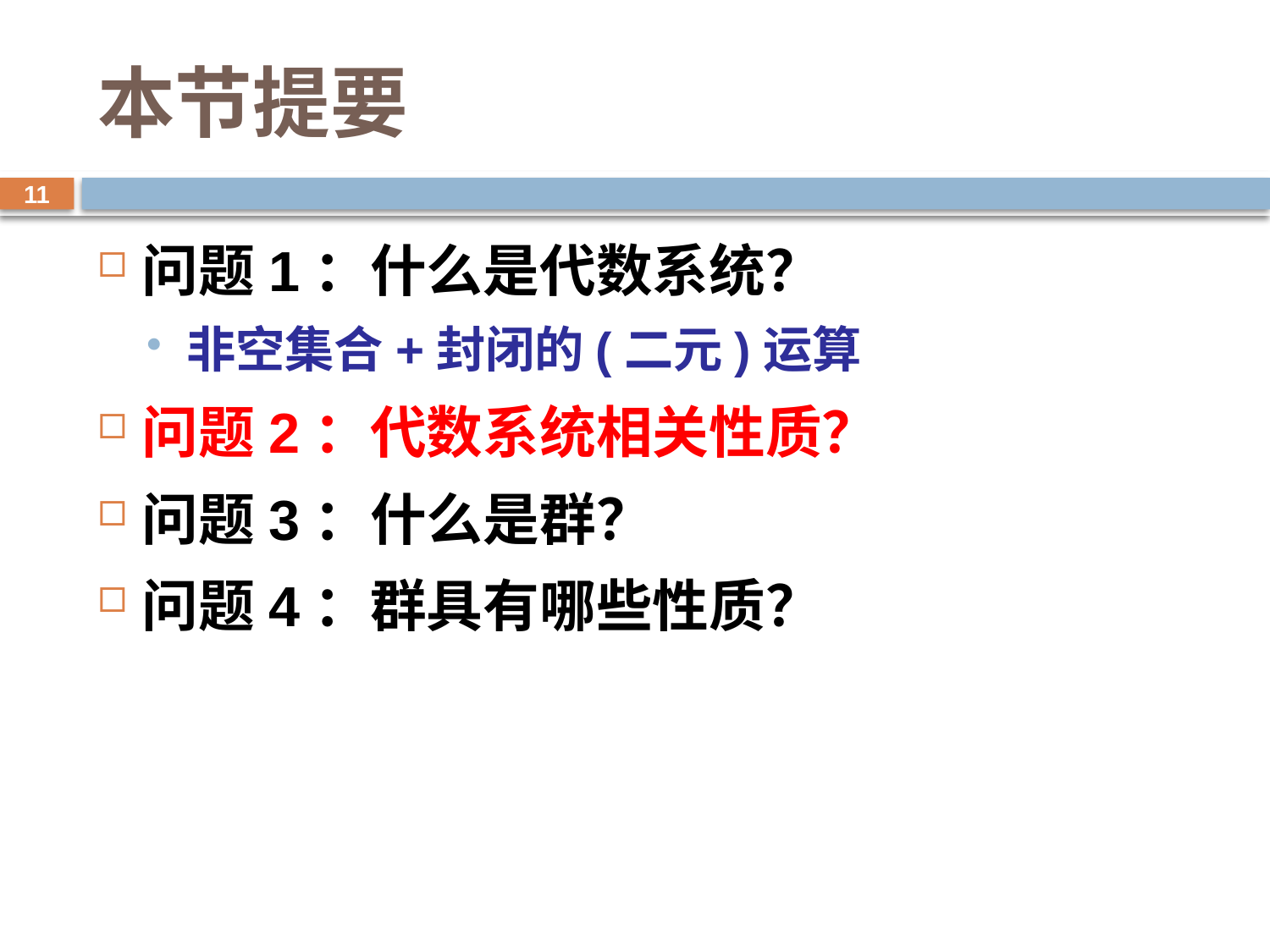

# 本节提要
11
问题1：什么是代数系统？
非空集合+封闭的(二元)运算
问题2：代数系统相关性质？
问题3：什么是群？
问题4：群具有哪些性质？